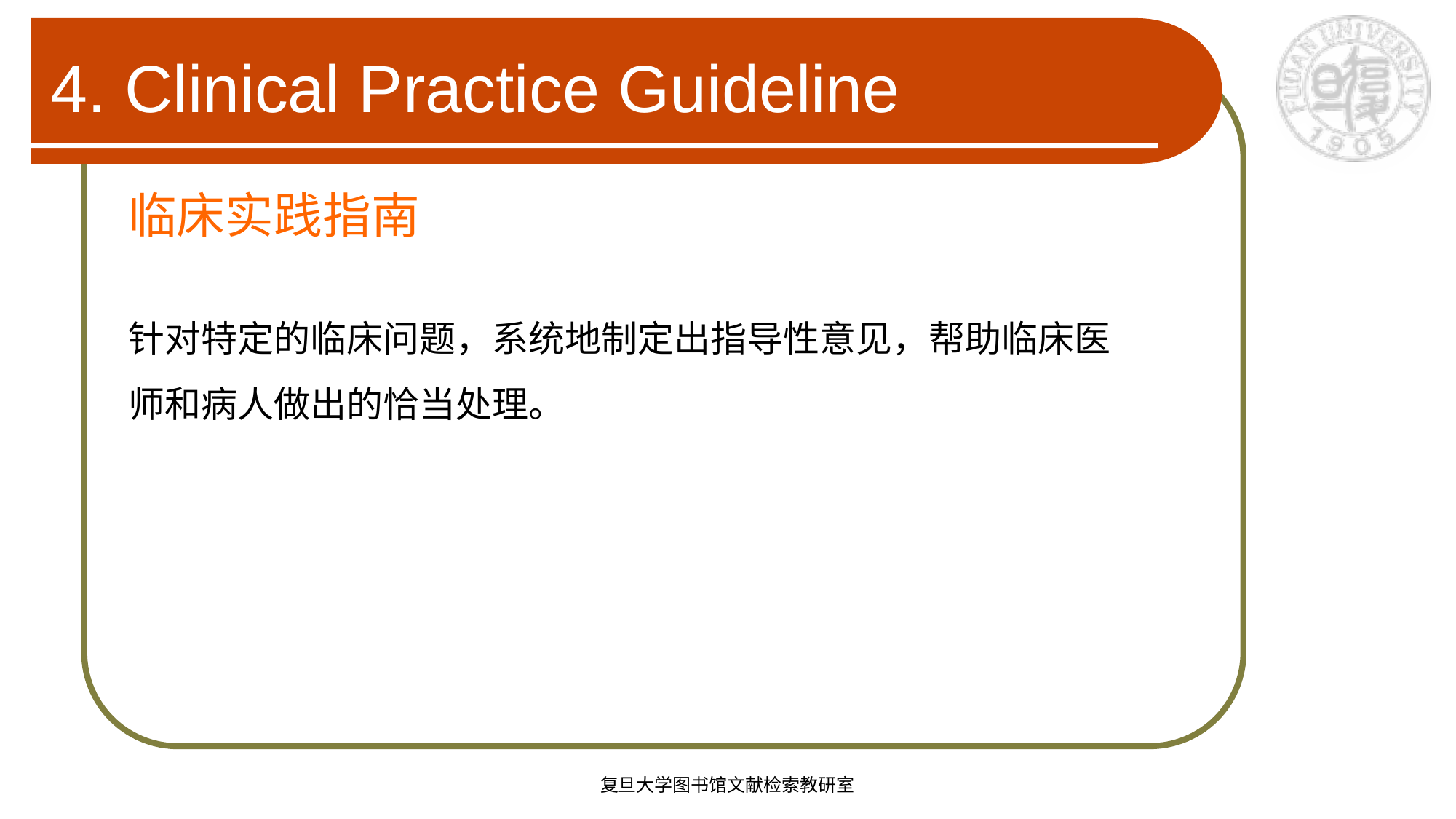

# 4. Clinical Practice Guideline
临床实践指南

针对特定的临床问题，系统地制定出指导性意见，帮助临床医师和病人做出的恰当处理。

复旦大学图书馆文献检索教研室
29